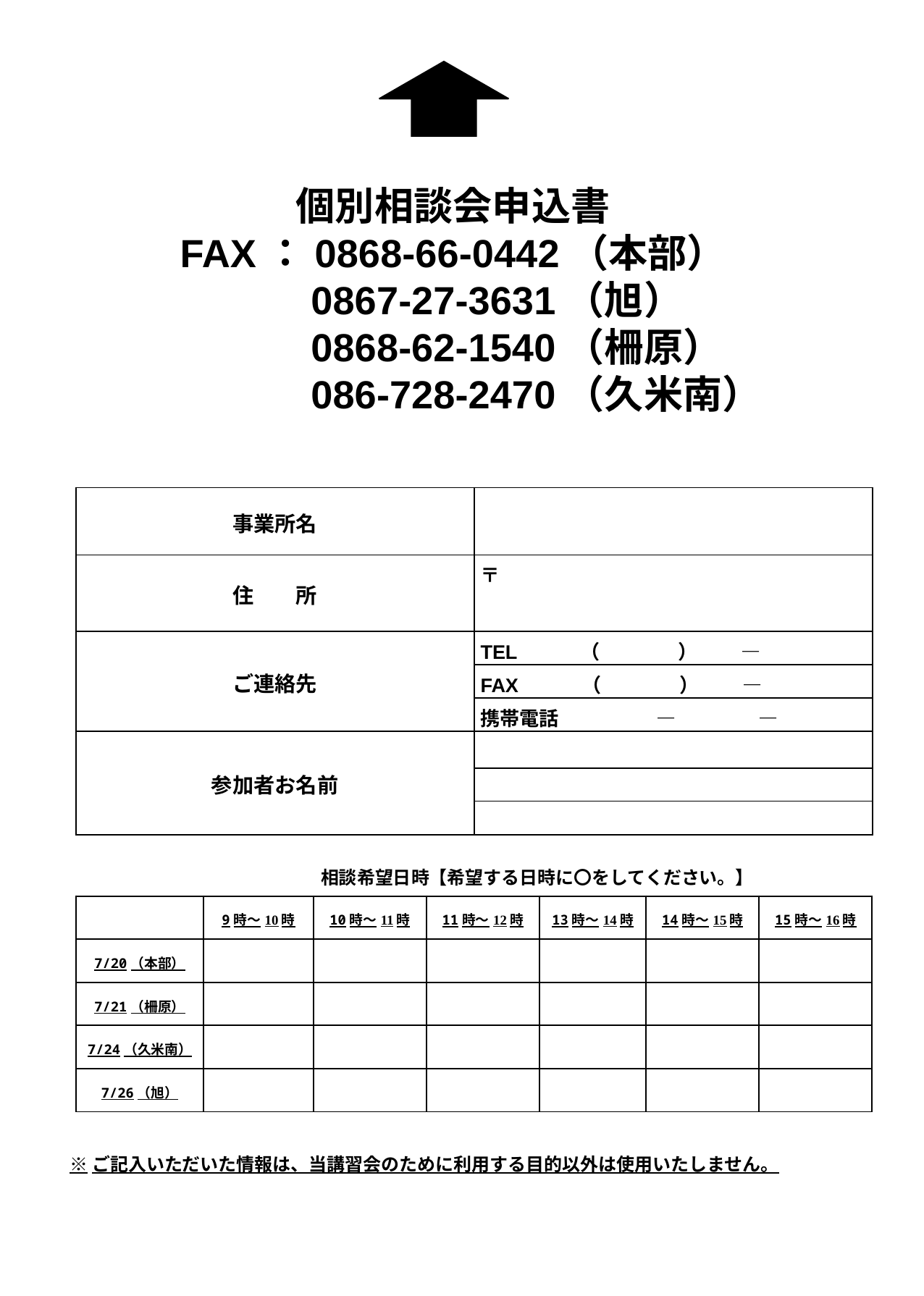

個別相談会申込書
FAX：0868-66-0442（本部）
　　0867-27-3631（旭）
　　　0868-62-1540（柵原）
　　　　086-728-2470（久米南）

| 事業所名 |  |
| --- | --- |
| 住　　所 | 〒 |
| ご連絡先 | TEL　　　（　　　　）　　 ― |
|  | FAX　　　（　　　　）　　 ― |
|  | 携帯電話　　　　　—　　　　 ― |
| 参加者お名前 |  |
|  |  |
|  |  |

相談希望日時【希望する日時に〇をしてください。】
|  | 9時～10時 | 10時～11時 | 11時～12時 | 13時～14時 | 14時～15時 | 15時～16時 |
| --- | --- | --- | --- | --- | --- | --- |
| 7/20（本部） |  |  |  |  |  |  |
| 7/21（柵原） |  |  |  |  |  |  |
| 7/24（久米南） |  |  |  |  |  |  |
| 7/26（旭） |  |  |  |  |  |  |
※ご記入いただいた情報は、当講習会のために利用する目的以外は使用いたしません。